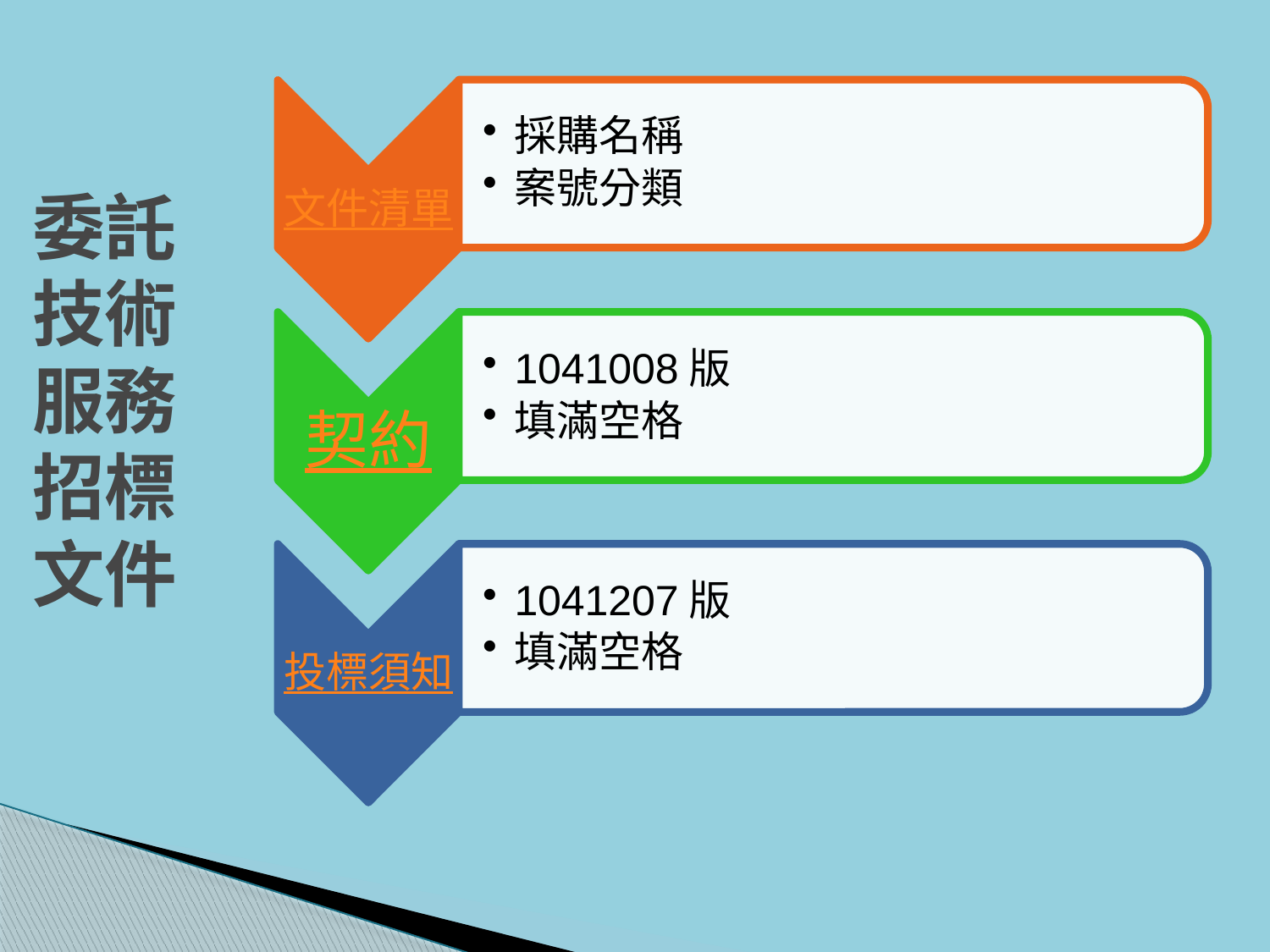

# 委託技術服務招標文件
文件清單
採購名稱
案號分類
契約
1041008版
填滿空格
投標須知
1041207版
填滿空格